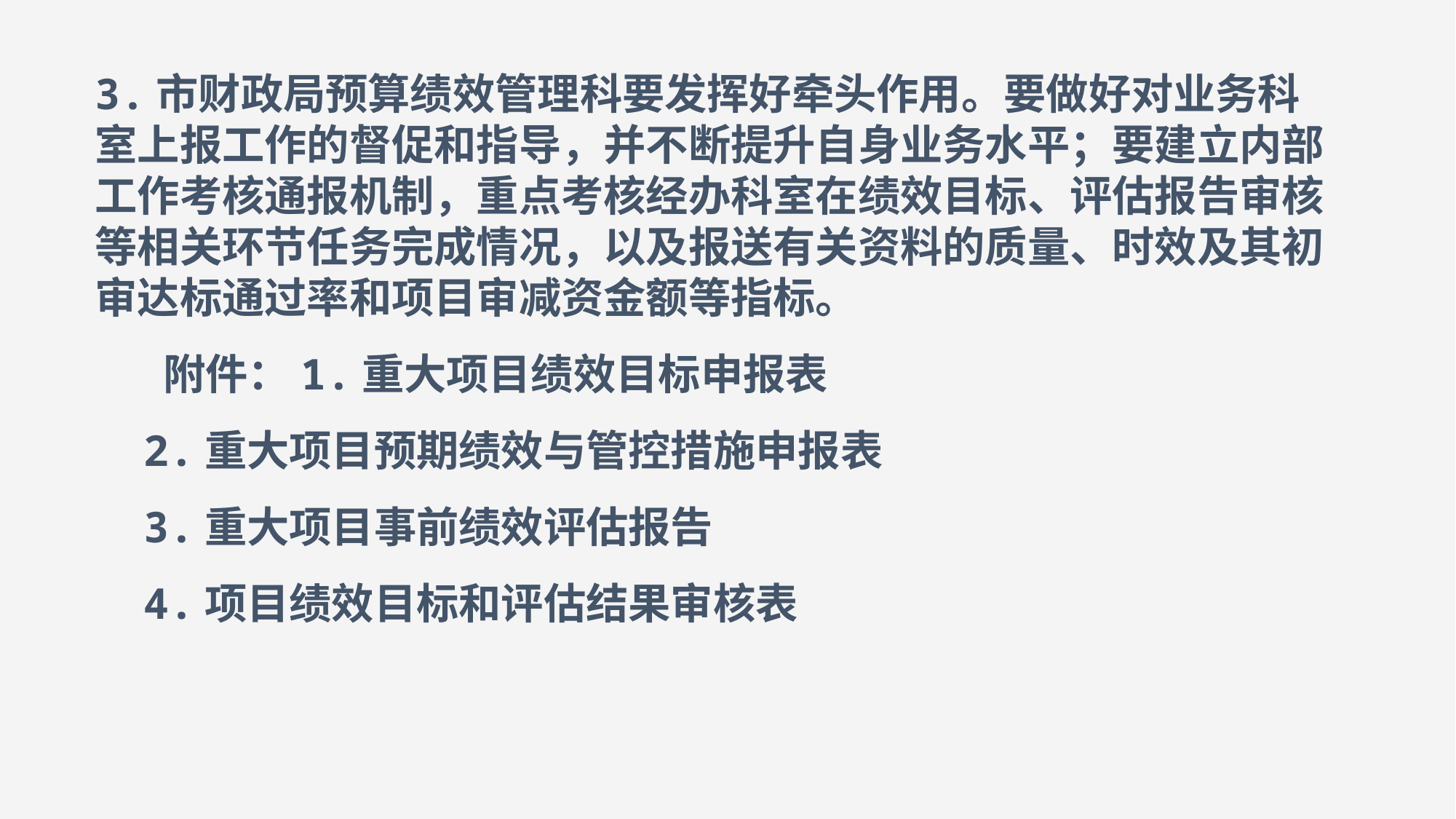

3.市财政局预算绩效管理科要发挥好牵头作用。要做好对业务科室上报工作的督促和指导，并不断提升自身业务水平；要建立内部工作考核通报机制，重点考核经办科室在绩效目标、评估报告审核等相关环节任务完成情况，以及报送有关资料的质量、时效及其初审达标通过率和项目审减资金额等指标。 附件：1.重大项目绩效目标申报表
2.重大项目预期绩效与管控措施申报表
3.重大项目事前绩效评估报告
4.项目绩效目标和评估结果审核表